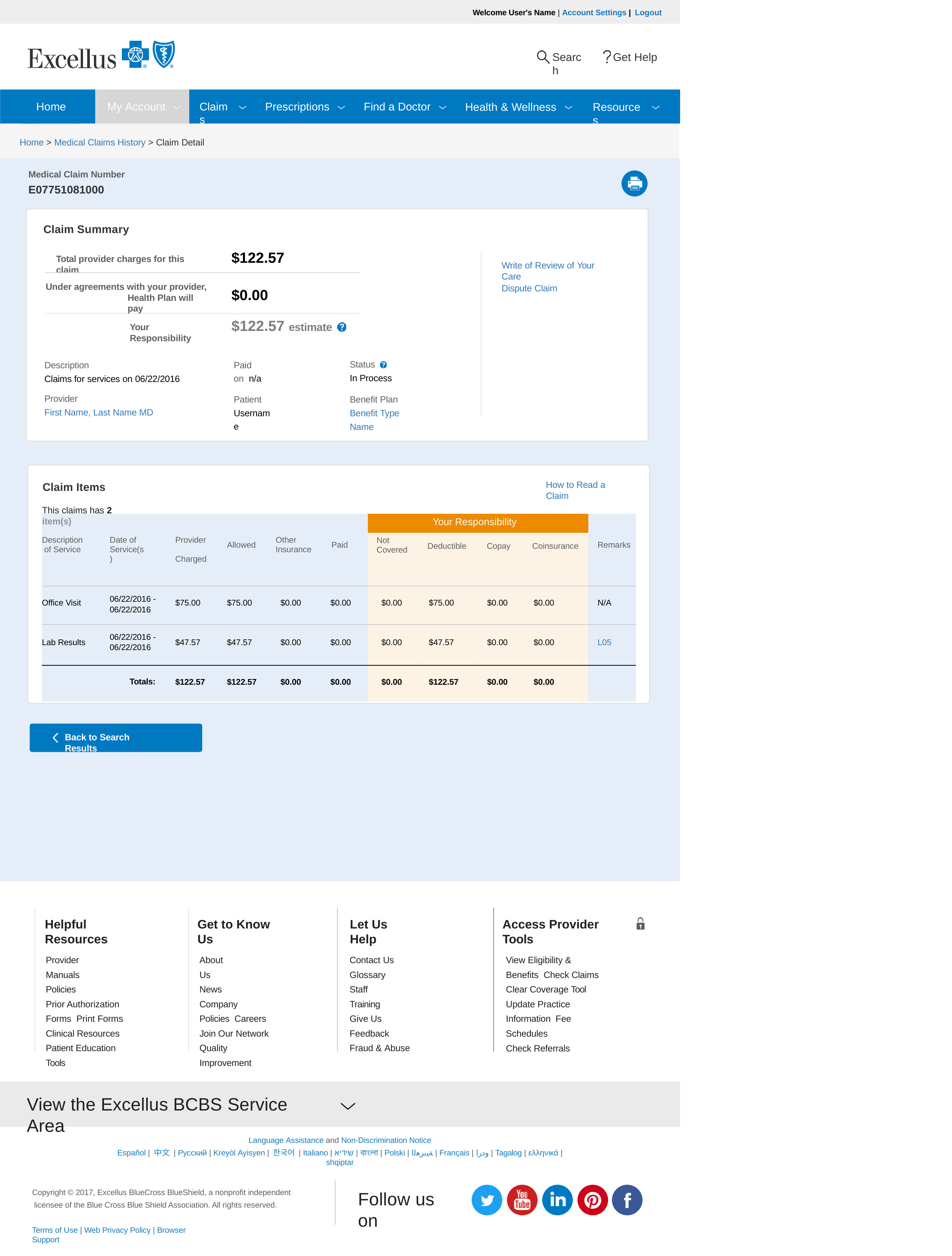

Welcome User's Name | Account Settings | Logout

Search
Get Help

Home	My Account	Claims	Prescriptions	Find a Doctor	Health & Wellness	Resources
Home
My Account
Claims
Prescriptions
Find a Doctor
Health & Wellness
Resources

Home > Medical Claims History > Claim Detail

Medical Claim Number
E07751081000

Claim Summary

$122.57

Total provider charges for this claim
Write of Review of Your Care

Under agreements with your provider,
Health Plan will pay
Dispute Claim
$0.00
$122.57 estimate

Your Responsibility

Status
In Process
Benefit Plan  Benefit Type Name
Paid on  n/a
Patient  Username
Description
Claims for services on 06/22/2016
Provider
First Name, Last Name MD

How to Read a Claim
Claim Items
This claims has 2 item(s)
| Description of Service | Date of Service(s) | Provider Charged | Allowed | Other Insurance | Paid | Your Responsibility |  |  |  | Remarks |
| --- | --- | --- | --- | --- | --- | --- | --- | --- | --- | --- |
|  |  |  |  |  |  | Not Covered | Deductible | Copay | Coinsurance |  |
| Office Visit | 06/22/2016 - 06/22/2016 | $75.00 | $75.00 | $0.00 | $0.00 | $0.00 | $75.00 | $0.00 | $0.00 | N/A |
| Lab Results | 06/22/2016 - 06/22/2016 | $47.57 | $47.57 | $0.00 | $0.00 | $0.00 | $47.57 | $0.00 | $0.00 | L05 |
|  | Totals: | $122.57 | $122.57 | $0.00 | $0.00 | $0.00 | $122.57 | $0.00 | $0.00 |  |

Back to Search Results

Helpful Resources
Provider Manuals  Policies
Prior Authorization Forms  Print Forms
Clinical Resources  Patient Education Tools
Get to Know Us
About Us  News
Company Policies  Careers
Join Our Network  Quality Improvement
Let Us Help
Contact Us  Glossary  Staff Training
Give Us Feedback  Fraud & Abuse
Access Provider Tools
View Eligibility & Benefits  Check Claims
Clear Coverage Tool  Update Practice Information  Fee Schedules
Check Referrals

View the Excellus BCBS Service Area

Language Assistance and Non-Discrimination Notice
Español | 中文 | Pусский | Kreyòl Ayisyen | 한국어 | Italiano | שידיא | বাংলা | Polski | ﺔﻴﺑﺮﻌﻟا | Français | ودرا | Tagalog | ελληνικά | shqiptar

Copyright © 2017, Excellus BlueCross BlueShield, a nonprofit independent  licensee of the Blue Cross Blue Shield Association. All rights reserved.

Follow us on

Terms of Use | Web Privacy Policy | Browser Support